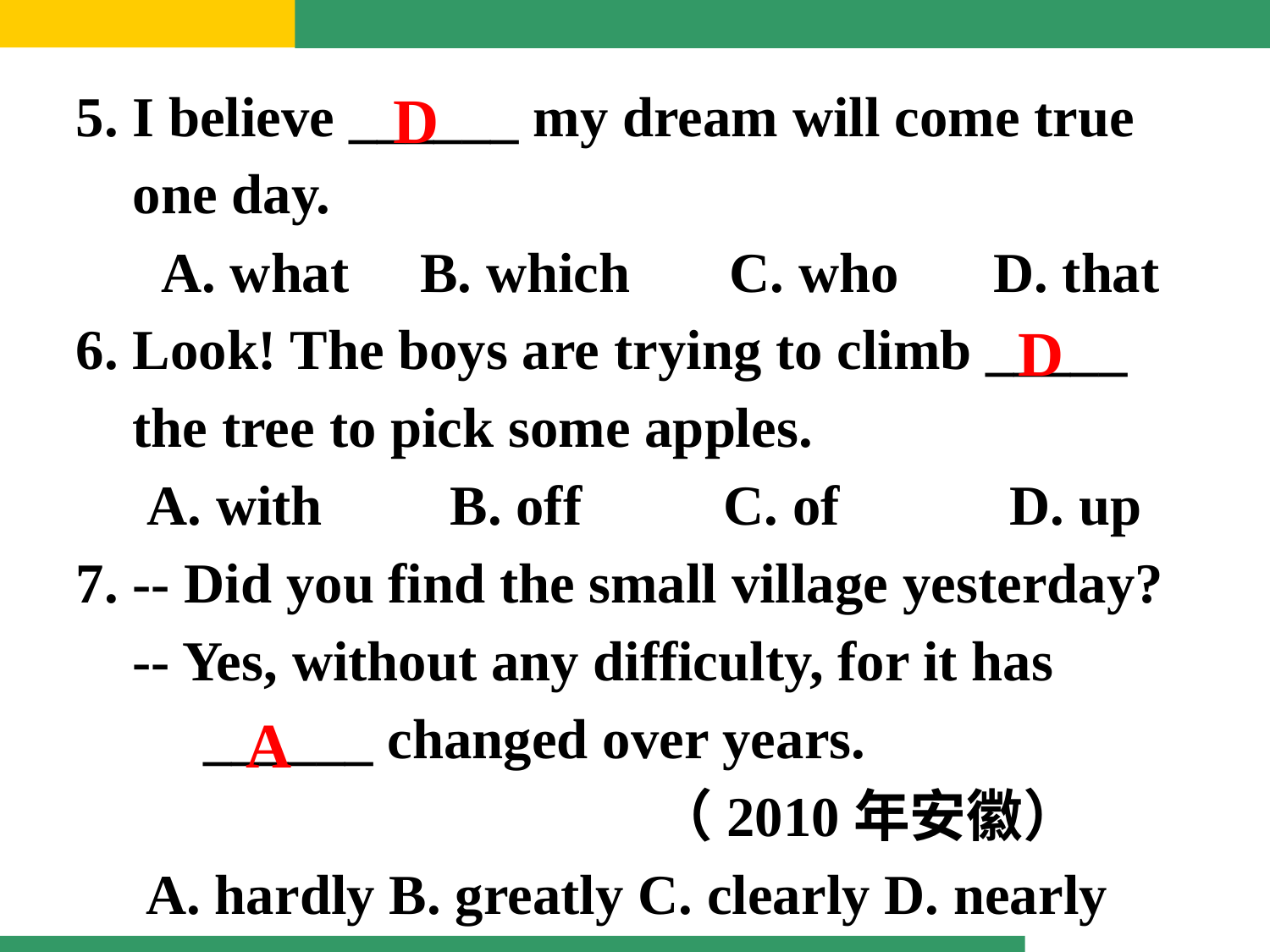

5. I believe ______ my dream will come true
    one day.
      A. what     B. which       C. who	  D. that
6. Look! The boys are trying to climb _____
    the tree to pick some apples.
     A. with         B. off          C. of            D. up
7. -- Did you find the small village yesterday?
    -- Yes, without any difficulty, for it has
         ______ changed over years.
                                        （2010年安徽）
　A. hardly B. greatly C. clearly D. nearly
D
D
A